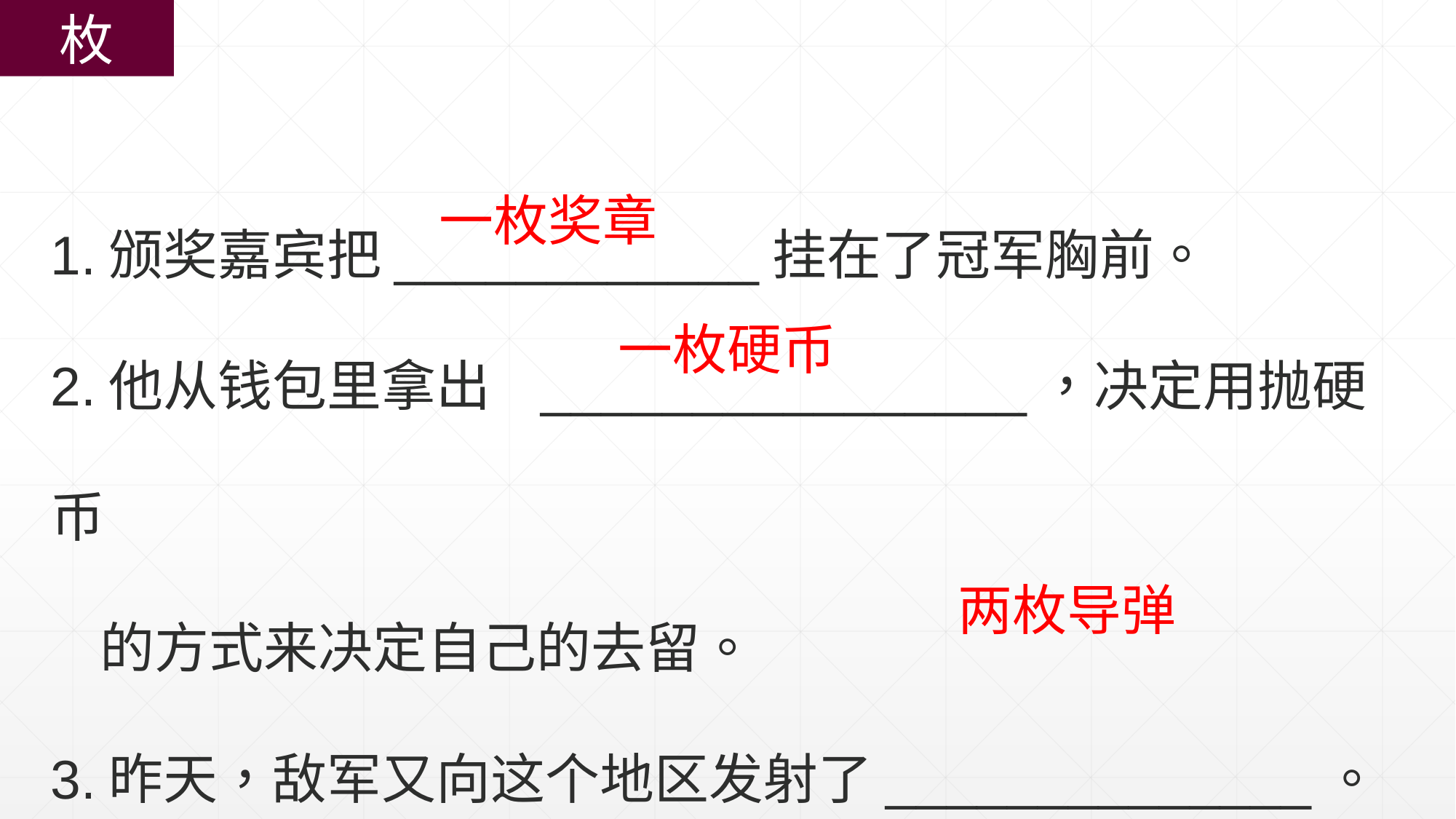

枚
1.颁奖嘉宾把____________挂在了冠军胸前。
2.他从钱包里拿出   ________________，决定用抛硬币
   的方式来决定自己的去留。
3.昨天，敌军又向这个地区发射了______________。
一枚奖章
一枚硬币
两枚导弹